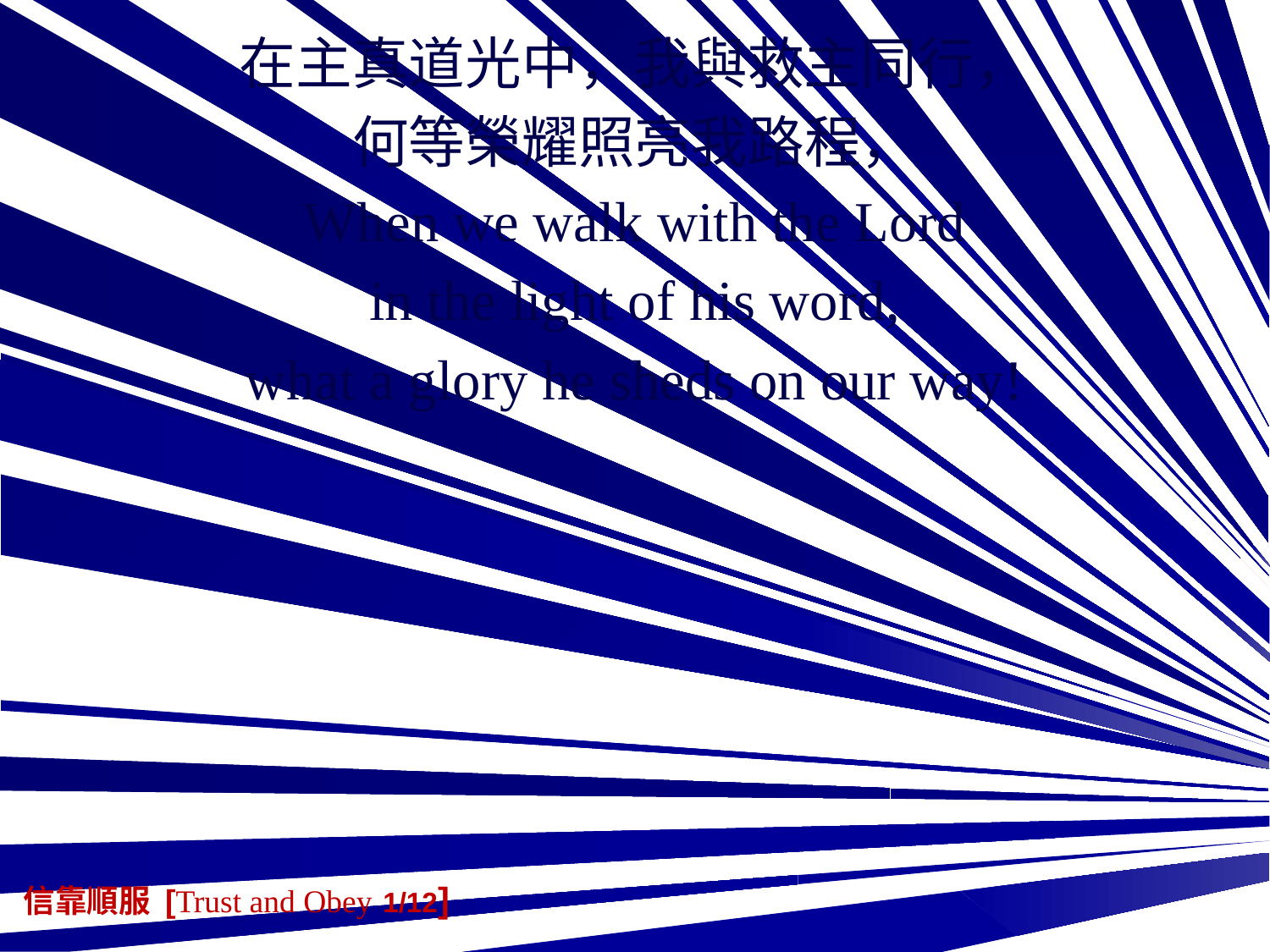

在主真道光中，我與救主同行，
何等榮耀照亮我路程，
When we walk with the Lord
in the light of his word,
what a glory he sheds on our way!
信靠順服 [Trust and Obey 1/12]